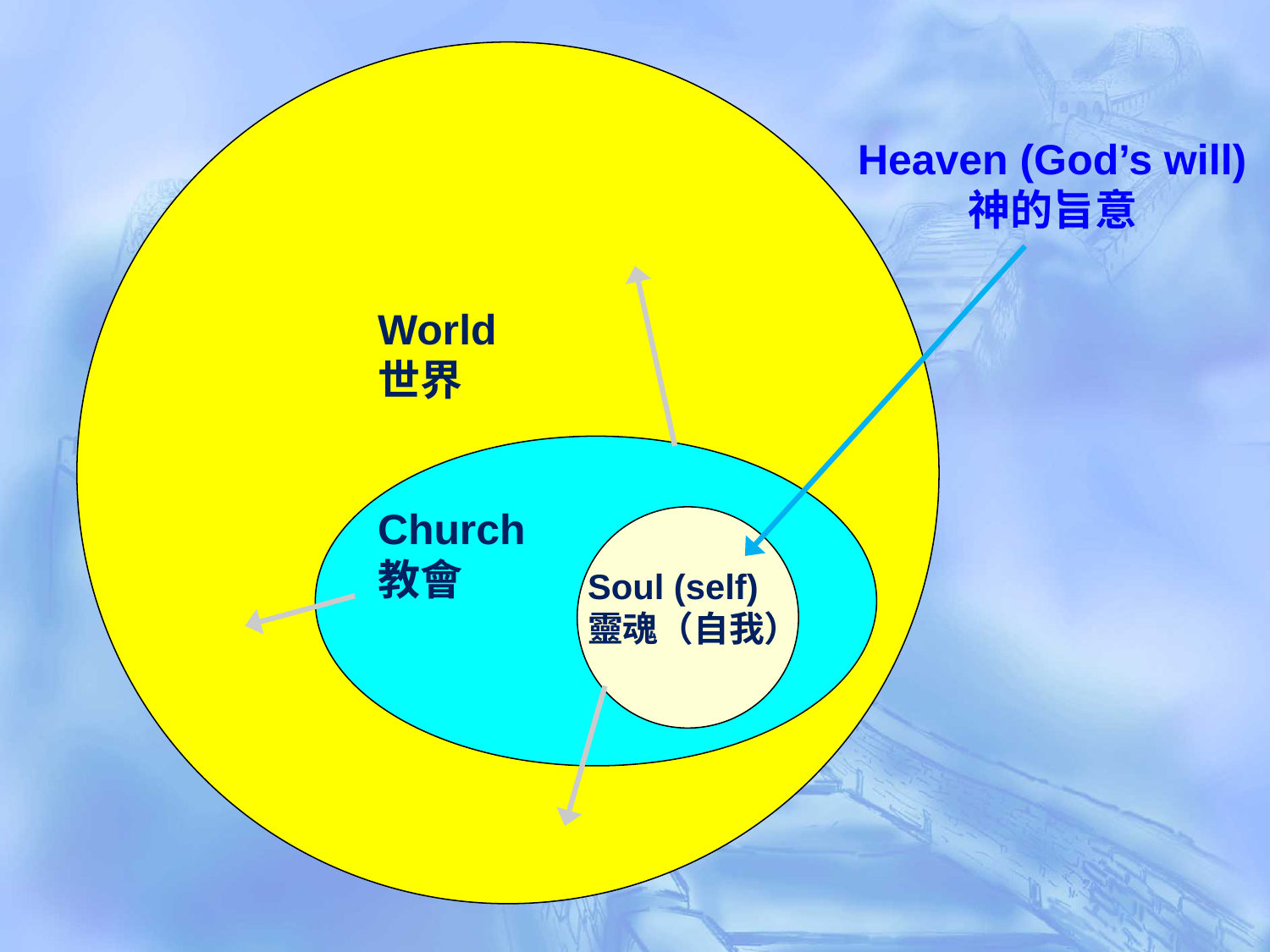

Heaven (God’s will)
神的旨意
World
世界

Church
教會

Soul (self)
靈魂（自我）